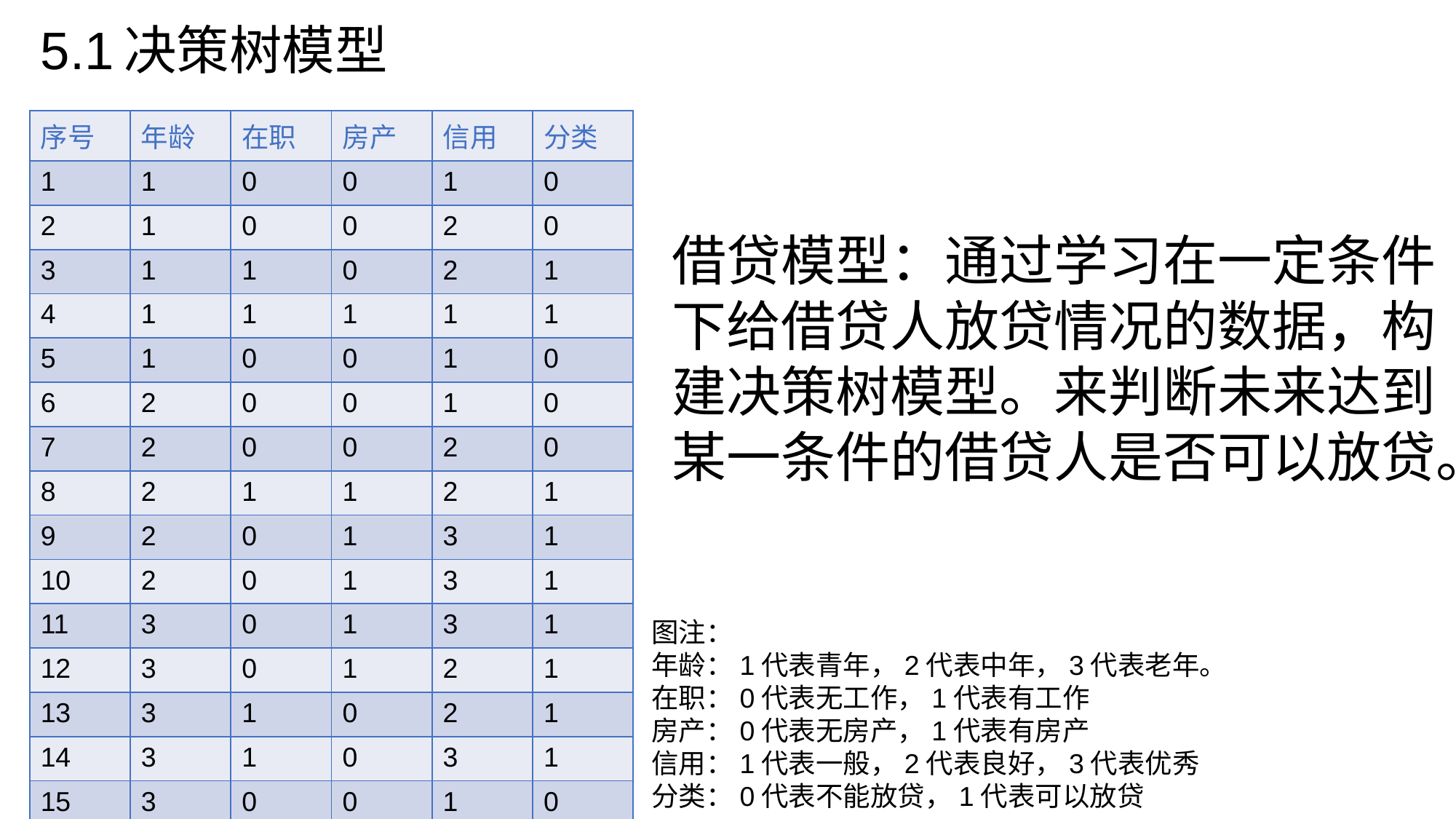

# 5.1决策树模型
| 序号 | 年龄 | 在职 | 房产 | 信用 | 分类 |
| --- | --- | --- | --- | --- | --- |
| 1 | 1 | 0 | 0 | 1 | 0 |
| 2 | 1 | 0 | 0 | 2 | 0 |
| 3 | 1 | 1 | 0 | 2 | 1 |
| 4 | 1 | 1 | 1 | 1 | 1 |
| 5 | 1 | 0 | 0 | 1 | 0 |
| 6 | 2 | 0 | 0 | 1 | 0 |
| 7 | 2 | 0 | 0 | 2 | 0 |
| 8 | 2 | 1 | 1 | 2 | 1 |
| 9 | 2 | 0 | 1 | 3 | 1 |
| 10 | 2 | 0 | 1 | 3 | 1 |
| 11 | 3 | 0 | 1 | 3 | 1 |
| 12 | 3 | 0 | 1 | 2 | 1 |
| 13 | 3 | 1 | 0 | 2 | 1 |
| 14 | 3 | 1 | 0 | 3 | 1 |
| 15 | 3 | 0 | 0 | 1 | 0 |
借贷模型：通过学习在一定条件
下给借贷人放贷情况的数据，构
建决策树模型。来判断未来达到
某一条件的借贷人是否可以放贷。
图注：
年龄：1代表青年，2代表中年，3代表老年。
在职：0代表无工作，1代表有工作
房产：0代表无房产，1代表有房产
信用：1代表一般，2代表良好，3代表优秀
分类：0代表不能放贷，1代表可以放贷